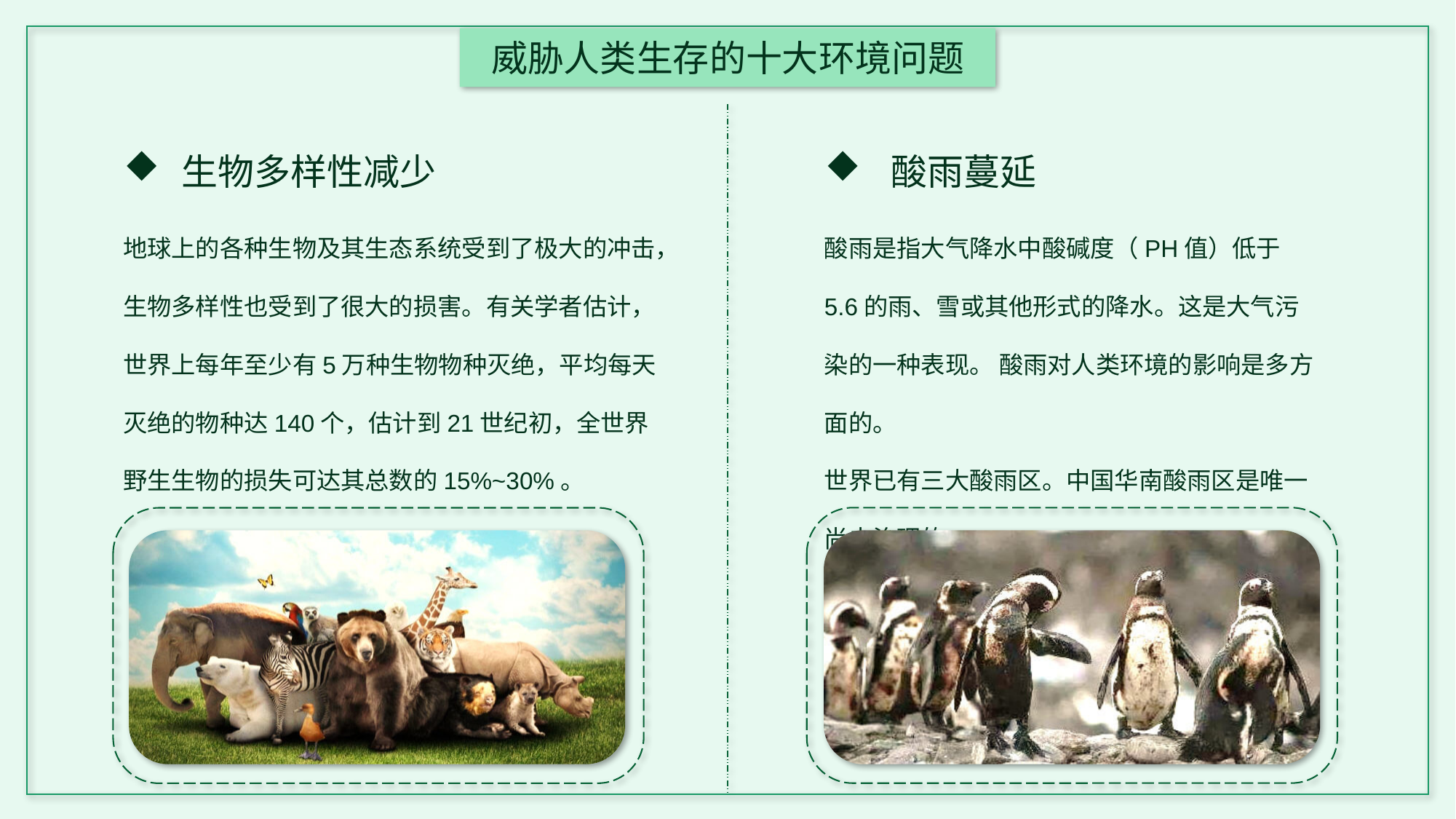

威胁人类生存的十大环境问题
 生物多样性减少
  酸雨蔓延
地球上的各种生物及其生态系统受到了极大的冲击，生物多样性也受到了很大的损害。有关学者估计，世界上每年至少有5万种生物物种灭绝，平均每天灭绝的物种达140个，估计到21世纪初，全世界野生生物的损失可达其总数的15%~30%。
酸雨是指大气降水中酸碱度（PH值）低于5.6的雨、雪或其他形式的降水。这是大气污染的一种表现。 酸雨对人类环境的影响是多方面的。
世界已有三大酸雨区。中国华南酸雨区是唯一尚未治理的。